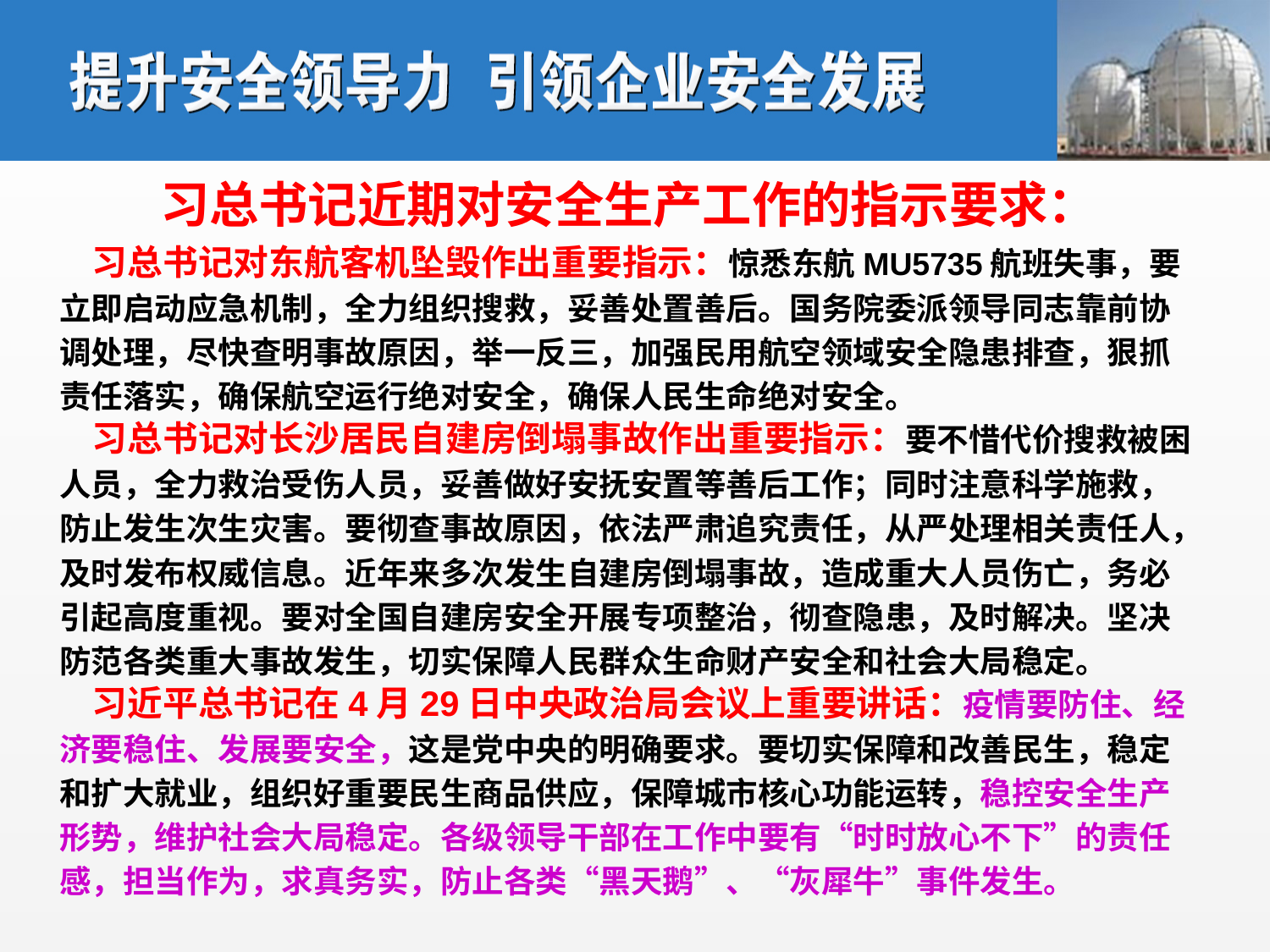

习总书记近期对安全生产工作的指示要求：
   习总书记对东航客机坠毁作出重要指示：惊悉东航MU5735航班失事，要立即启动应急机制，全力组织搜救，妥善处置善后。国务院委派领导同志靠前协调处理，尽快查明事故原因，举一反三，加强民用航空领域安全隐患排查，狠抓责任落实，确保航空运行绝对安全，确保人民生命绝对安全。
   习总书记对长沙居民自建房倒塌事故作出重要指示：要不惜代价搜救被困人员，全力救治受伤人员，妥善做好安抚安置等善后工作；同时注意科学施救，防止发生次生灾害。要彻查事故原因，依法严肃追究责任，从严处理相关责任人，及时发布权威信息。近年来多次发生自建房倒塌事故，造成重大人员伤亡，务必引起高度重视。要对全国自建房安全开展专项整治，彻查隐患，及时解决。坚决防范各类重大事故发生，切实保障人民群众生命财产安全和社会大局稳定。
   习近平总书记在4月29日中央政治局会议上重要讲话：疫情要防住、经济要稳住、发展要安全，这是党中央的明确要求。要切实保障和改善民生，稳定和扩大就业，组织好重要民生商品供应，保障城市核心功能运转，稳控安全生产形势，维护社会大局稳定。各级领导干部在工作中要有“时时放心不下”的责任感，担当作为，求真务实，防止各类“黑天鹅”、“灰犀牛”事件发生。
17